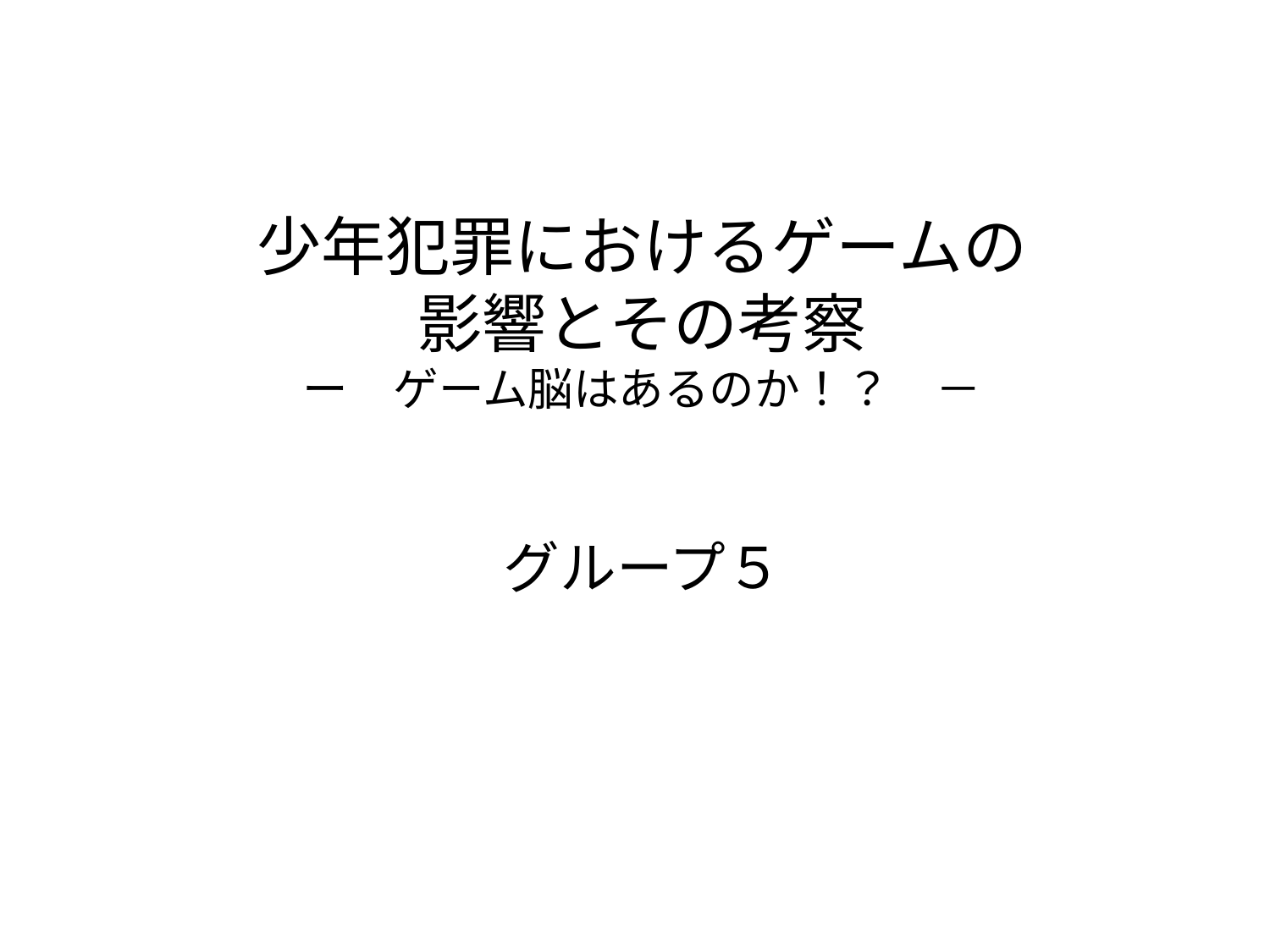

# 少年犯罪におけるゲームの 影響とその考察 ー　ゲーム脳はあるのか！？　－
グループ５